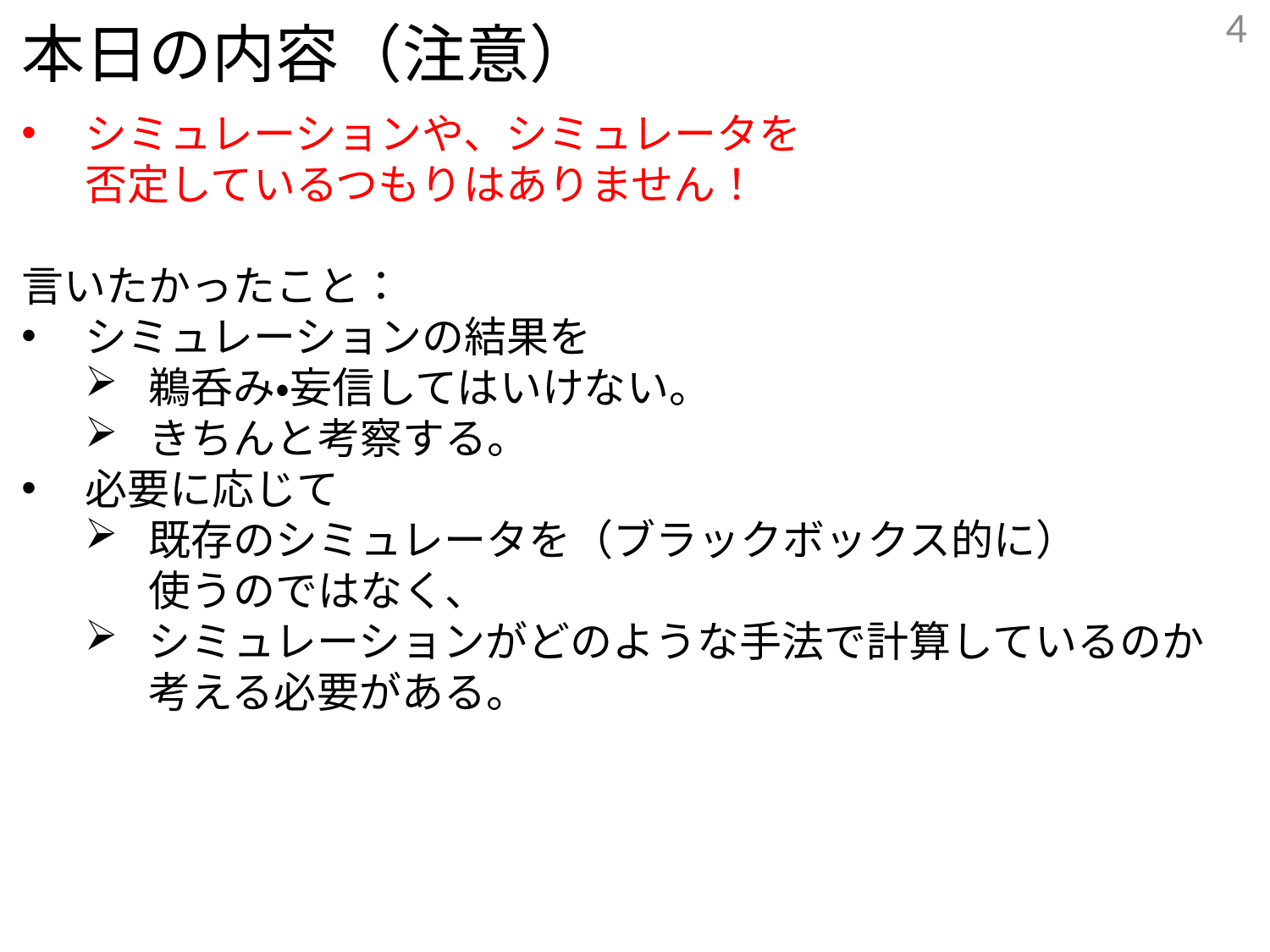

4
本日の内容（注意）
シミュレーションや、シミュレータを
否定しているつもりはありません！

言いたかったこと：
シミュレーションの結果を
鵜呑み・妄信してはいけない。
きちんと考察する。
必要に応じて
既存のシミュレータを（ブラックボックス的に）
使うのではなく、
シミュレーションがどのような手法で計算しているのか
考える必要がある。